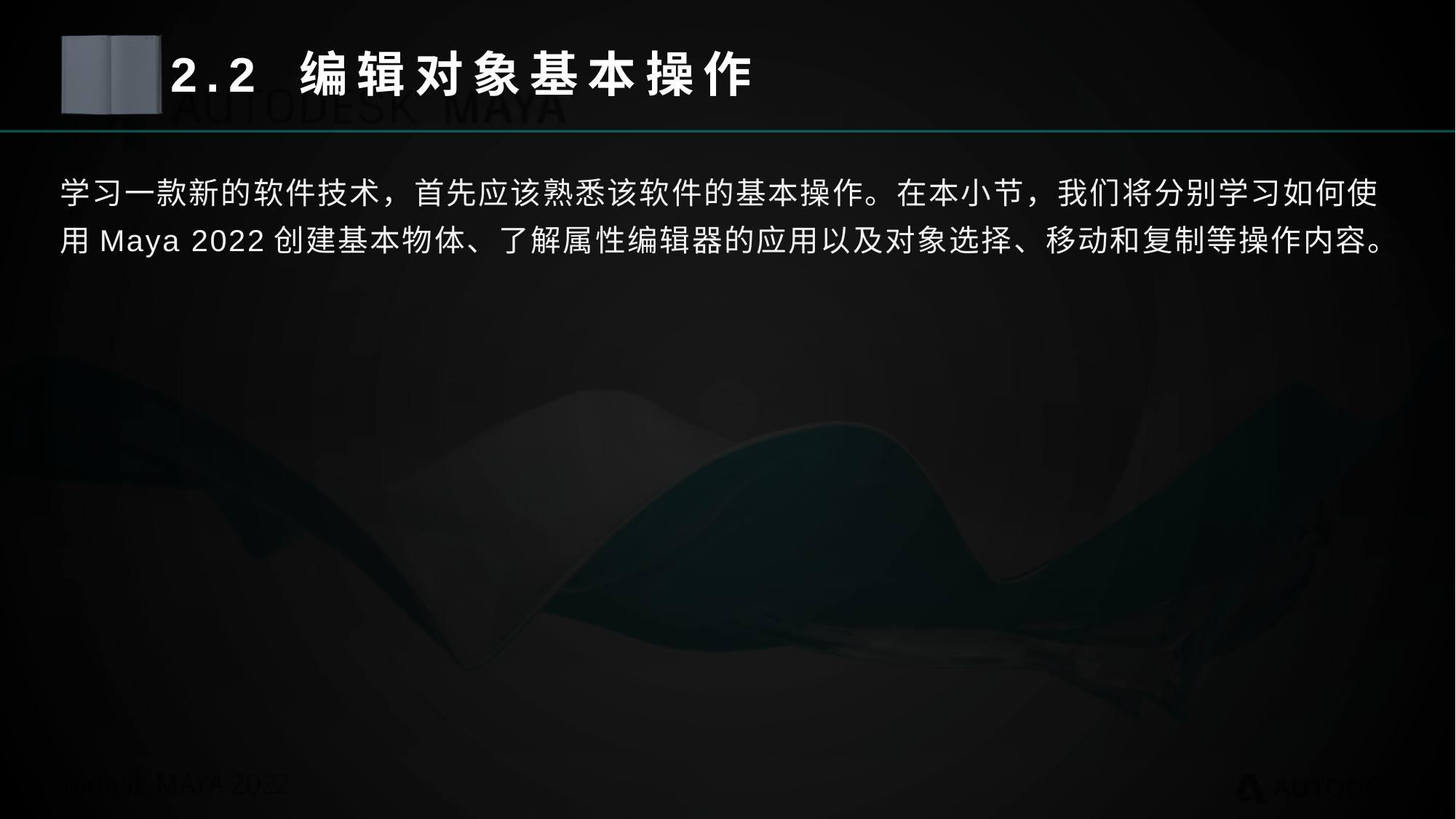

2.2 编辑对象基本操作
学习一款新的软件技术，首先应该熟悉该软件的基本操作。在本小节，我们将分别学习如何使用Maya 2022创建基本物体、了解属性编辑器的应用以及对象选择、移动和复制等操作内容。